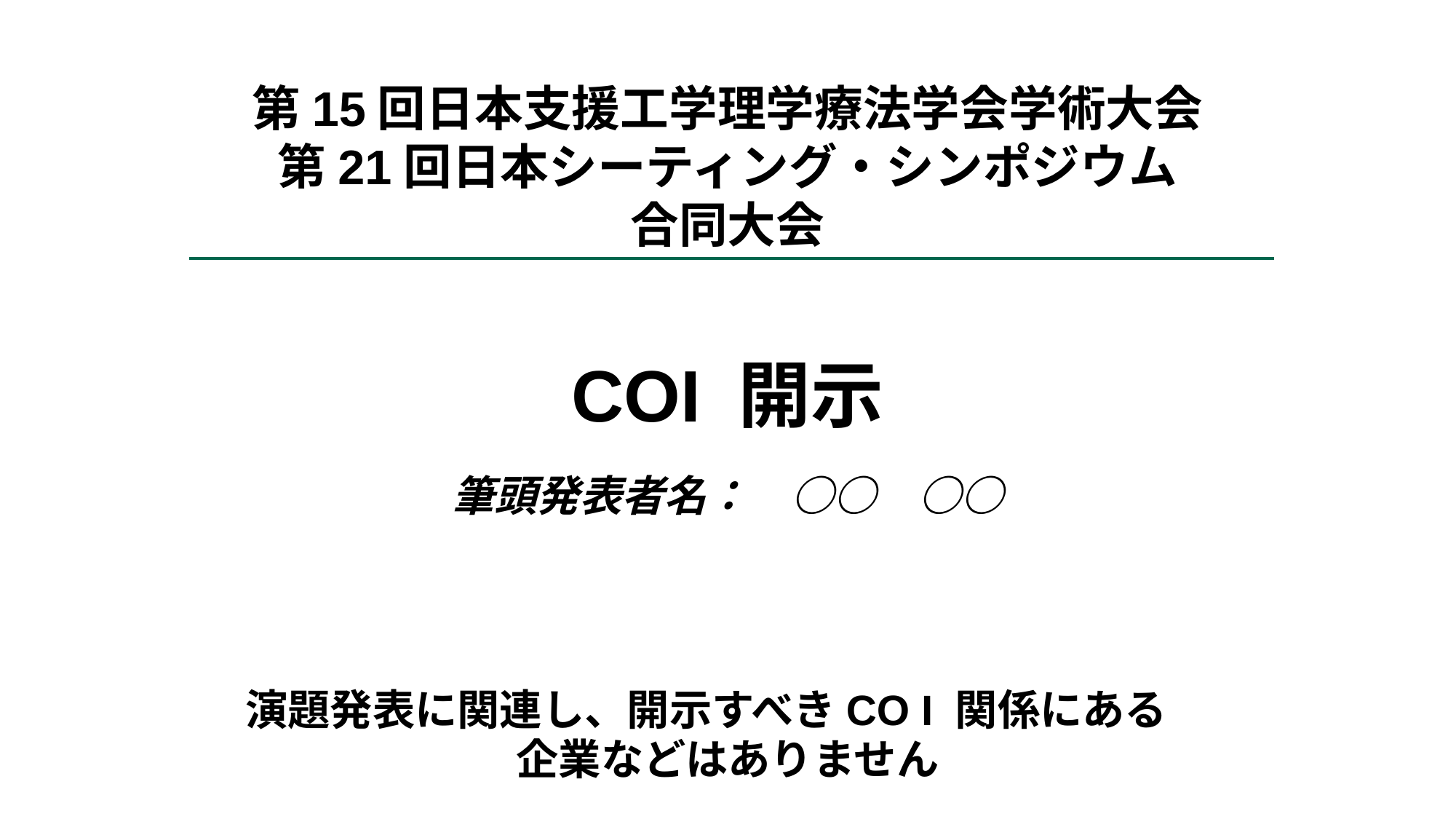

第15回日本支援工学理学療法学会学術大会
第21回日本シーティング・シンポジウム
合同大会
# COI 開示 　 筆頭発表者名：　○○　○○

演題発表に関連し、開示すべきCO I 関係にある
企業などはありません